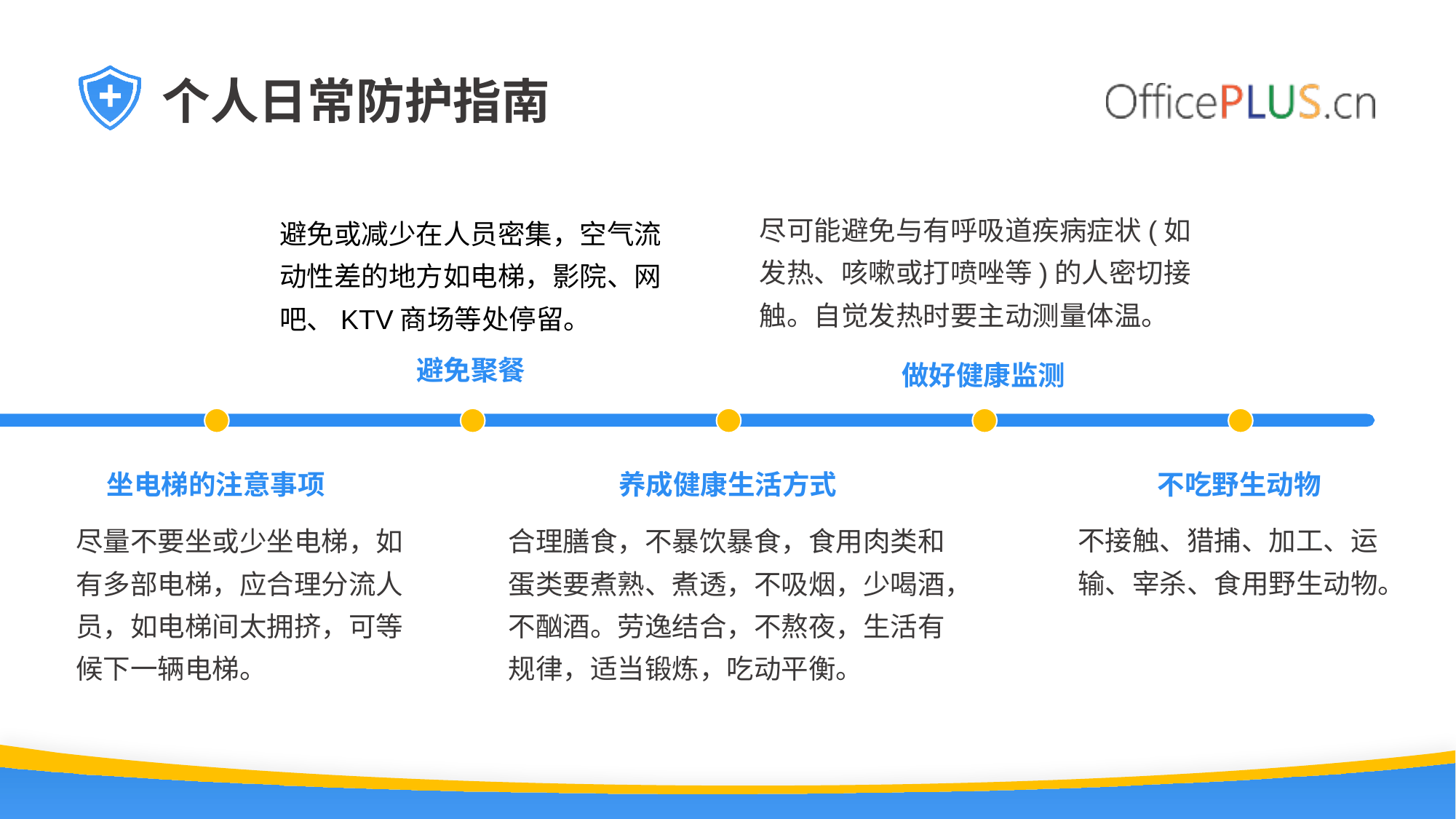

个人日常防护指南
尽可能避免与有呼吸道疾病症状(如发热、咳嗽或打喷唑等)的人密切接触。自觉发热时要主动测量体温。
避免或减少在人员密集，空气流动性差的地方如电梯，影院、网吧、KTV商场等处停留。
避免聚餐
做好健康监测

养成健康生活方式
不吃野生动物
坐电梯的注意事项
不接触、猎捕、加工、运输、宰杀、食用野生动物。
尽量不要坐或少坐电梯，如有多部电梯，应合理分流人员，如电梯间太拥挤，可等候下一辆电梯。
合理膳食，不暴饮暴食，食用肉类和蛋类要煮熟、煮透，不吸烟，少喝酒，不酗酒。劳逸结合，不熬夜，生活有规律，适当锻炼，吃动平衡。